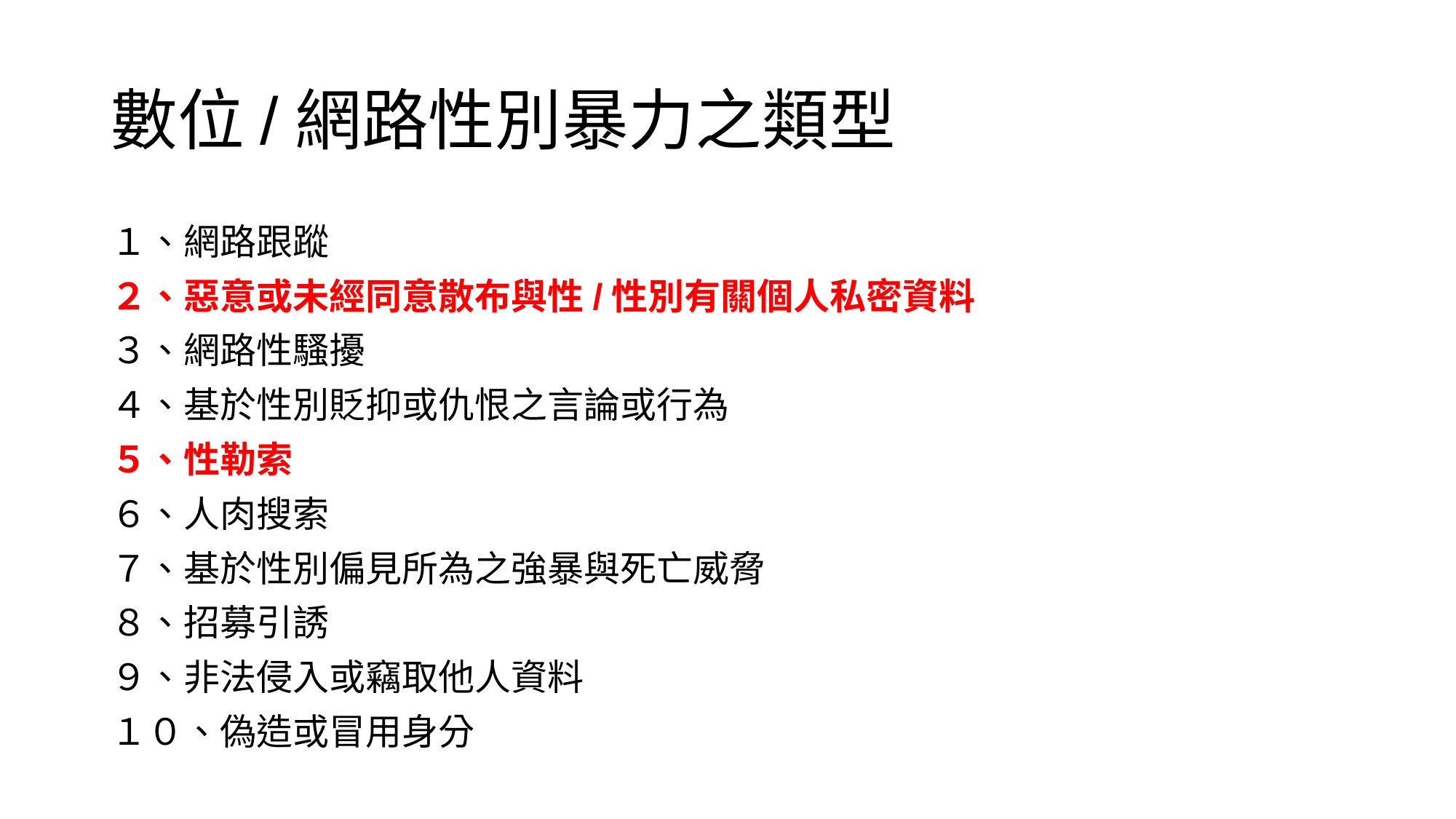

# 數位/網路性別暴力之類型
１、網路跟蹤
２、惡意或未經同意散布與性/性別有關個人私密資料
３、網路性騷擾
４、基於性別貶抑或仇恨之言論或行為
５、性勒索
６、人肉搜索
７、基於性別偏見所為之強暴與死亡威脅
８、招募引誘
９、非法侵入或竊取他人資料
１０、偽造或冒用身分